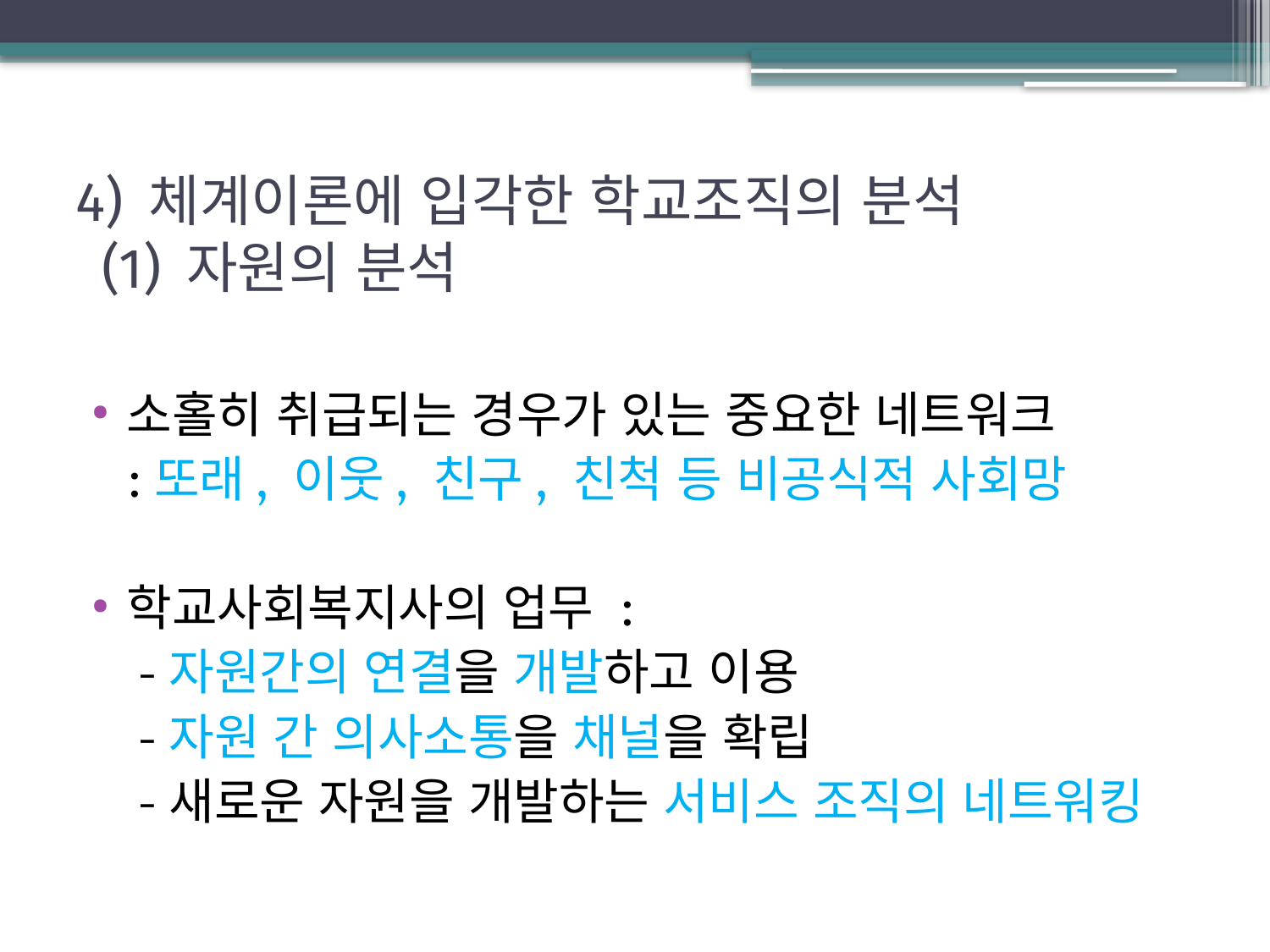

# 4) 체계이론에 입각한 학교조직의 분석 (1) 자원의 분석

소홀히 취급되는 경우가 있는 중요한 네트워크
   :또래, 이웃, 친구, 친척 등 비공식적 사회망

학교사회복지사의 업무 :
    -자원간의 연결을 개발하고 이용
    -자원 간 의사소통을 채널을 확립
    -새로운 자원을 개발하는 서비스 조직의 네트워킹